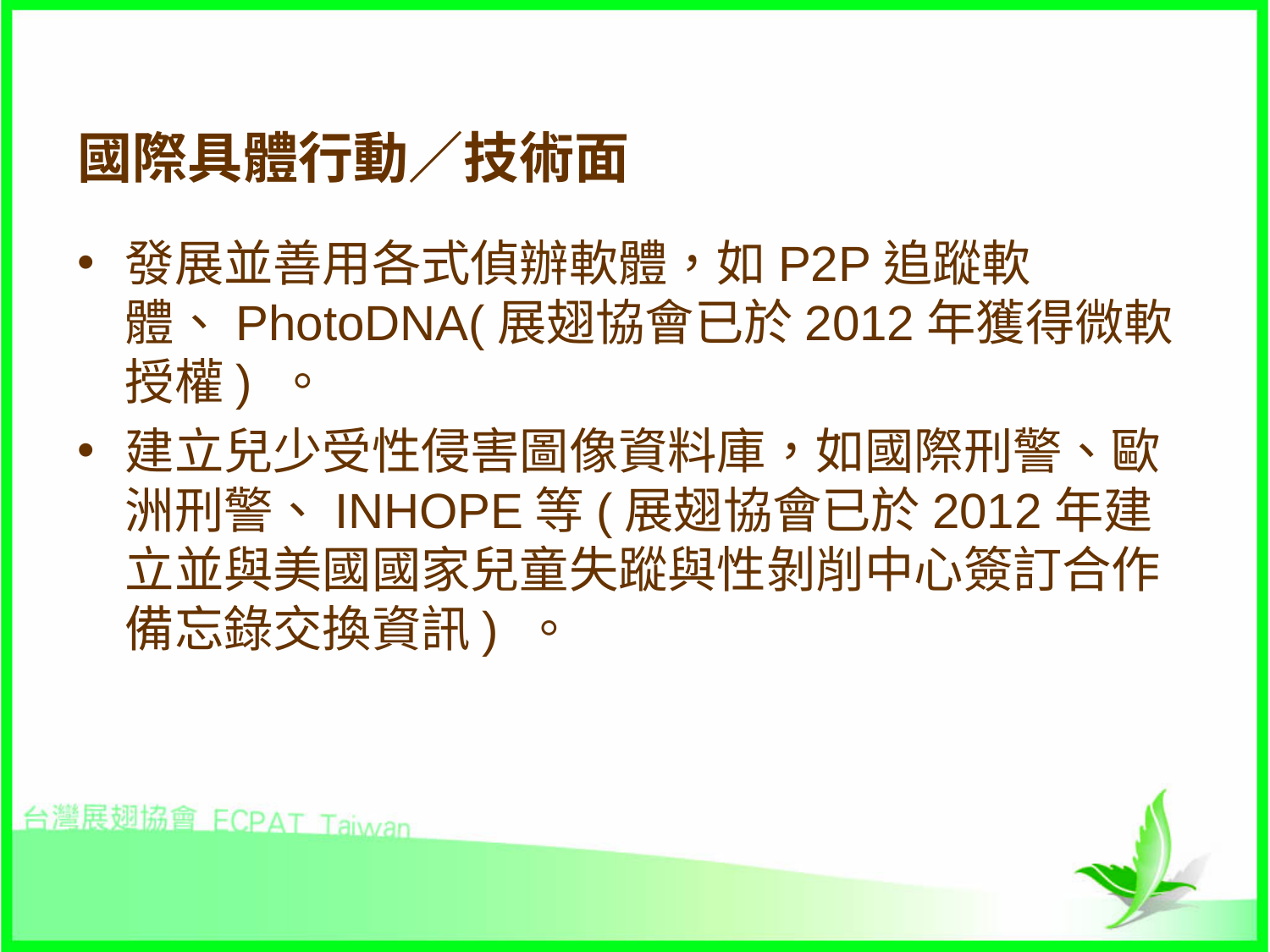

# 國際具體行動／技術面
發展並善用各式偵辦軟體，如P2P追蹤軟體、PhotoDNA(展翅協會已於2012年獲得微軟授權) 。
建立兒少受性侵害圖像資料庫，如國際刑警、歐洲刑警、INHOPE等(展翅協會已於2012年建立並與美國國家兒童失蹤與性剝削中心簽訂合作備忘錄交換資訊) 。